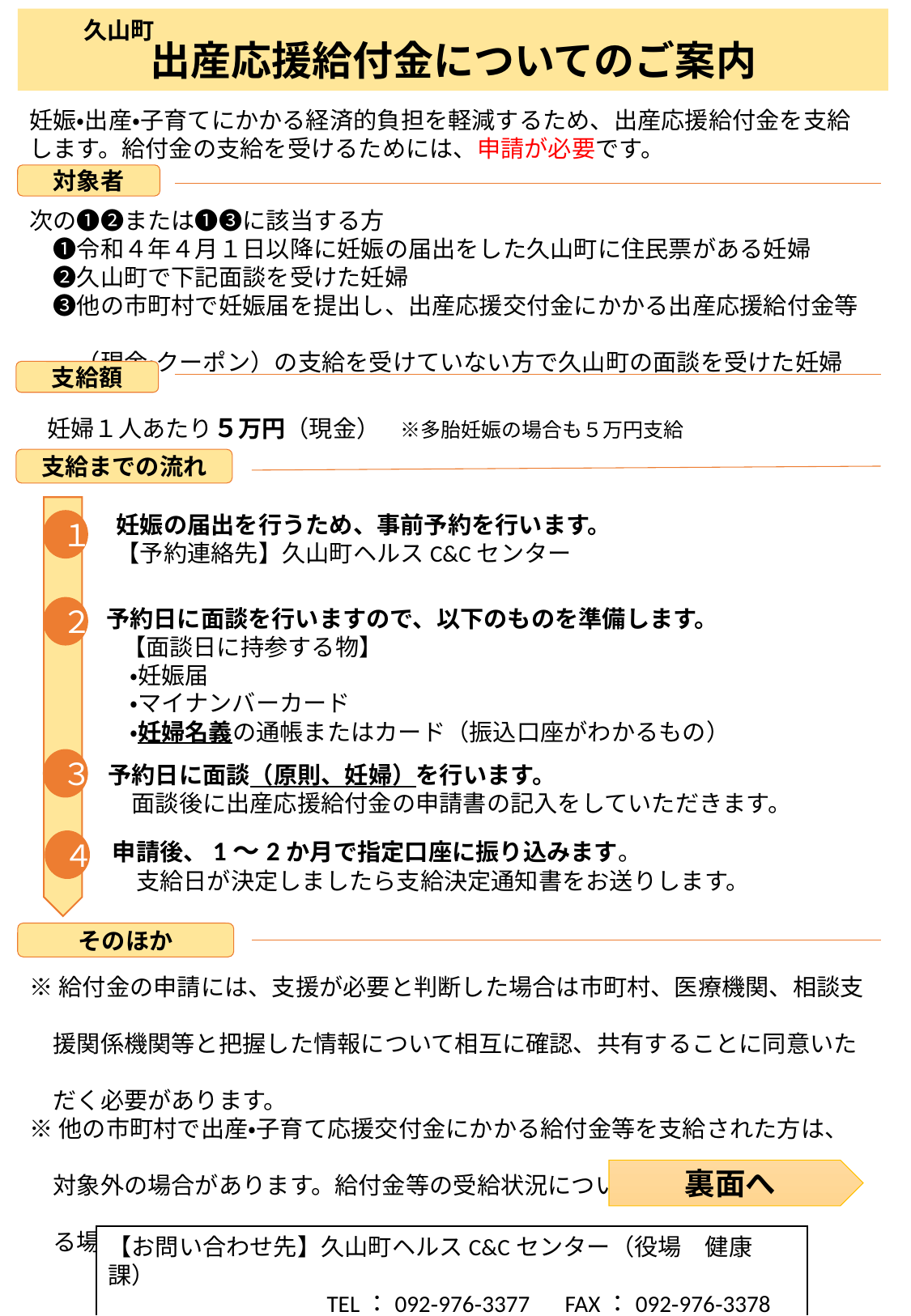

# 出産応援給付金についてのご案内
久山町
妊娠・出産・子育てにかかる経済的負担を軽減するため、出産応援給付金を支給
します。給付金の支給を受けるためには、申請が必要です。
対象者
次の❶❷または❶❸に該当する方
　❶令和４年４月１日以降に妊娠の届出をした久山町に住民票がある妊婦
　❷久山町で下記面談を受けた妊婦
　❸他の市町村で妊娠届を提出し、出産応援交付金にかかる出産応援給付金等
　　（現金・クーポン）の支給を受けていない方で久山町の面談を受けた妊婦
支給額
妊婦１人あたり５万円（現金）　※多胎妊娠の場合も５万円支給
支給までの流れ
妊娠の届出を行うため、事前予約を行います。
【予約連絡先】久山町ヘルスC&Cセンター
１
２
予約日に面談を行いますので、以下のものを準備します。
  【面談日に持参する物】
　・妊娠届
　・マイナンバーカード
　・妊婦名義の通帳またはカード（振込口座がわかるもの）

３
予約日に面談（原則、妊婦）を行います。
　面談後に出産応援給付金の申請書の記入をしていただきます。
申請後、1～2か月で指定口座に振り込みます。
　支給日が決定しましたら支給決定通知書をお送りします。
４
そのほか
※給付金の申請には、支援が必要と判断した場合は市町村、医療機関、相談支
　援関係機関等と把握した情報について相互に確認、共有することに同意いた
　だく必要があります。
※他の市町村で出産・子育て応援交付金にかかる給付金等を支給された方は、
　対象外の場合があります。給付金等の受給状況について他の市町村に確認す
　る場合がありますので、ご了承ください。
裏面へ
【お問い合わせ先】久山町ヘルスC&Cセンター（役場　健康課）
　　　　　　　　　TEL：092‐976‐3377　FAX：092‐976‐3378